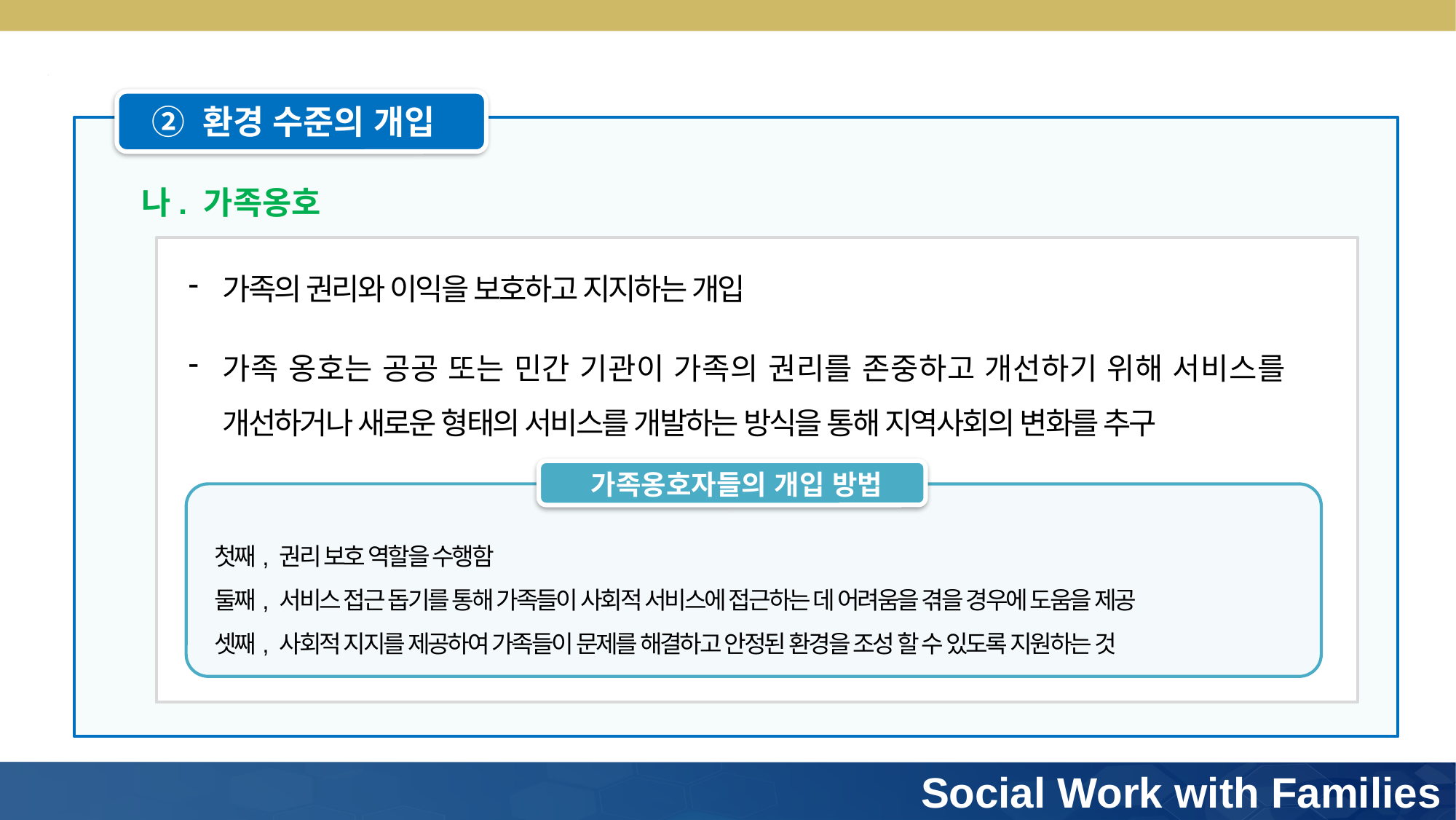

② 환경 수준의 개입

나. 가족옹호

가족의 권리와 이익을 보호하고 지지하는 개입

가족 옹호는 공공 또는 민간 기관이 가족의 권리를 존중하고 개선하기 위해 서비스를     개선하거나 새로운 형태의 서비스를 개발하는 방식을 통해 지역사회의 변화를 추구

가족옹호자들의 개입 방법

첫째, 권리 보호 역할을 수행함
둘째, 서비스 접근 돕기를 통해 가족들이 사회적 서비스에 접근하는 데 어려움을 겪을 경우에 도움을 제공
셋째, 사회적 지지를 제공하여 가족들이 문제를 해결하고 안정된 환경을 조성 할 수 있도록 지원하는 것